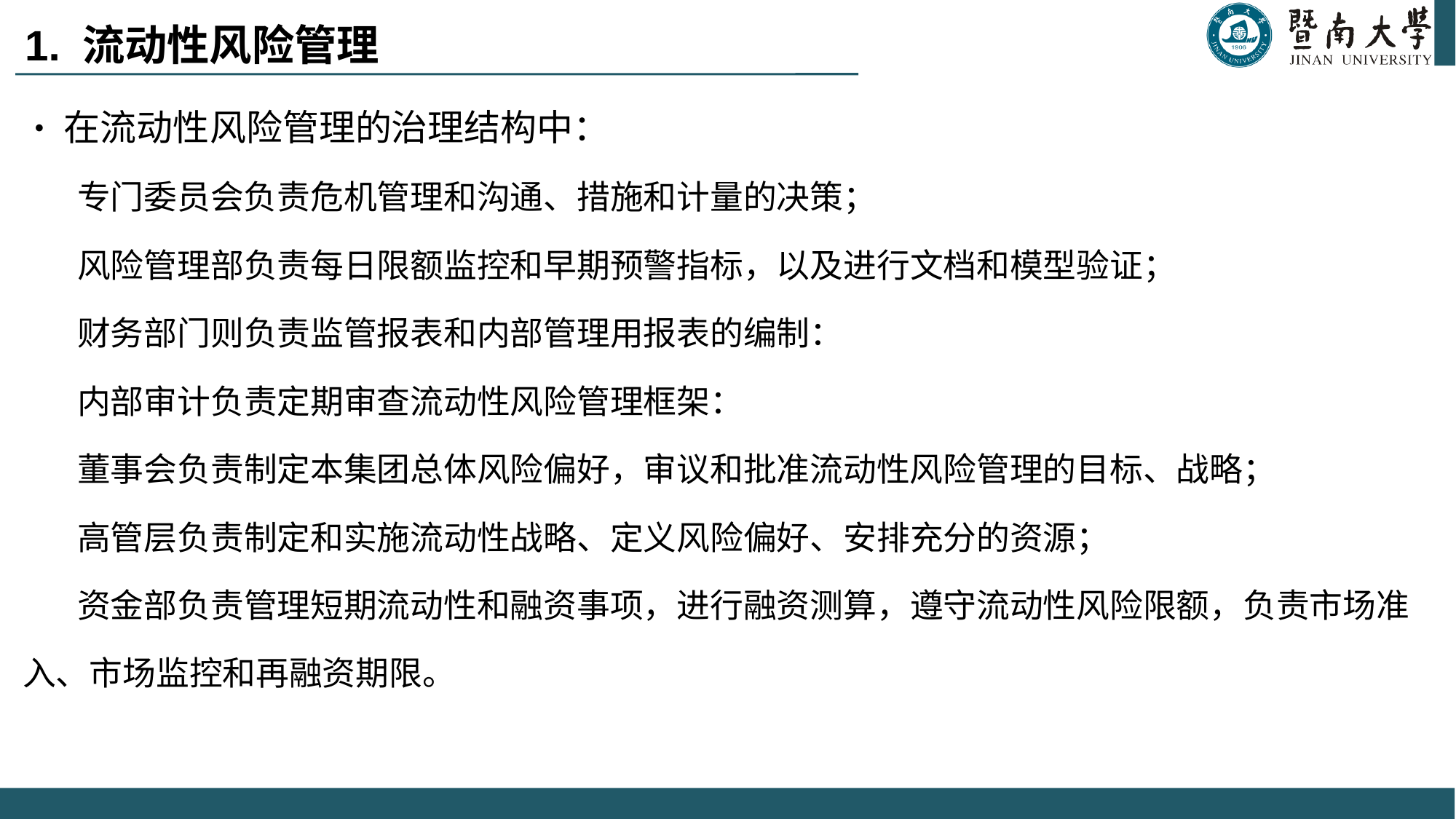

# 1. 流动性风险管理

•在流动性风险管理的治理结构中：
专门委员会负责危机管理和沟通、措施和计量的决策；
风险管理部负责每日限额监控和早期预警指标，以及进行文档和模型验证；
财务部门则负责监管报表和内部管理用报表的编制：
内部审计负责定期审查流动性风险管理框架：
董事会负责制定本集团总体风险偏好，审议和批准流动性风险管理的目标、战略；
高管层负责制定和实施流动性战略、定义风险偏好、安排充分的资源；
资金部负责管理短期流动性和融资事项，进行融资测算，遵守流动性风险限额，负责市场准入、市场监控和再融资期限。